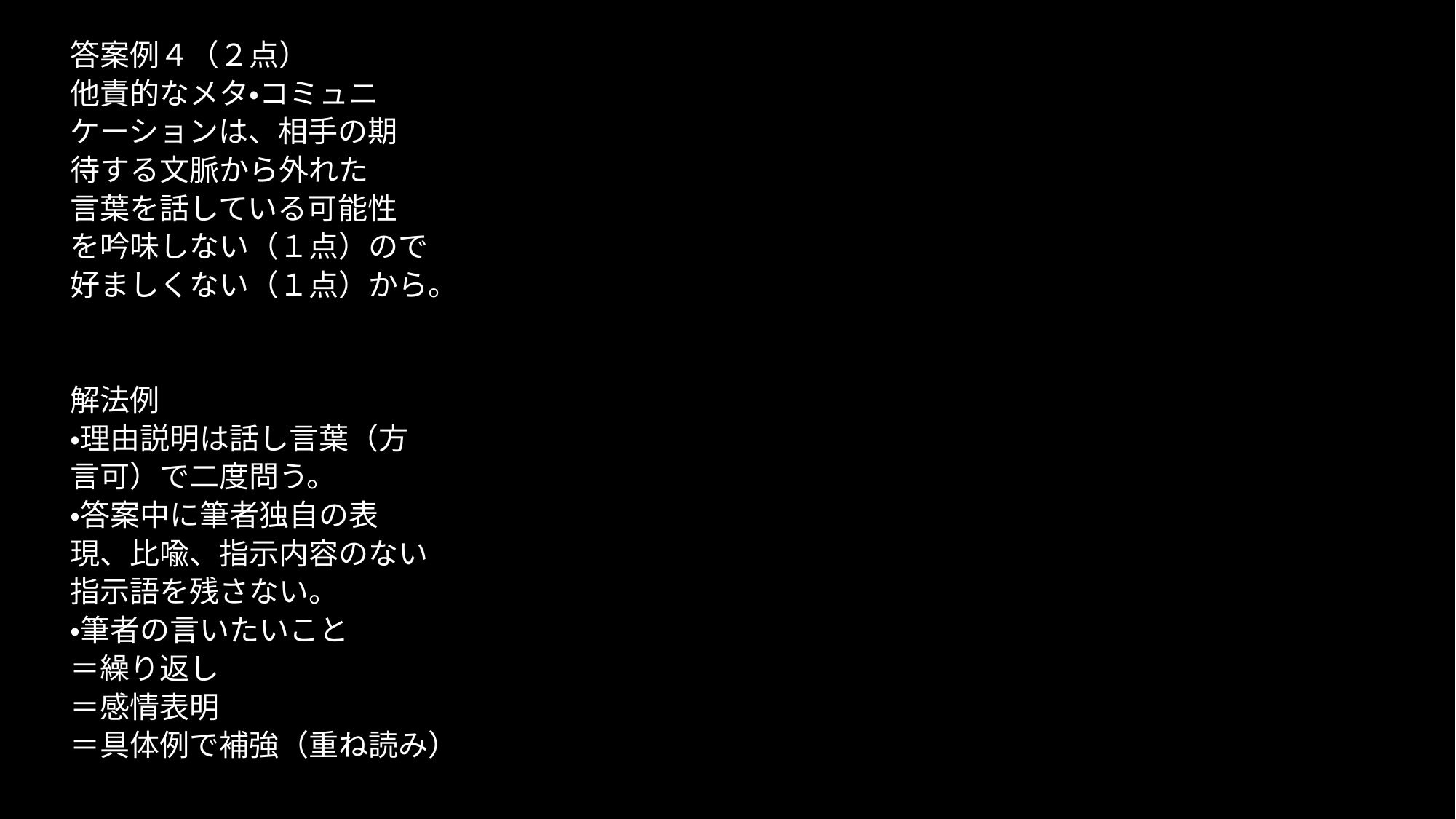

答案例４（２点）
他責的なメタ・コミュニ
ケーションは、相手の期
待する文脈から外れた
言葉を話している可能性
を吟味しない（１点）ので
好ましくない（１点）から。

解法例
・理由説明は話し言葉（方
言可）で二度問う。
・答案中に筆者独自の表
現、比喩、指示内容のない
指示語を残さない。
・筆者の言いたいこと
＝繰り返し
＝感情表明
＝具体例で補強（重ね読み）